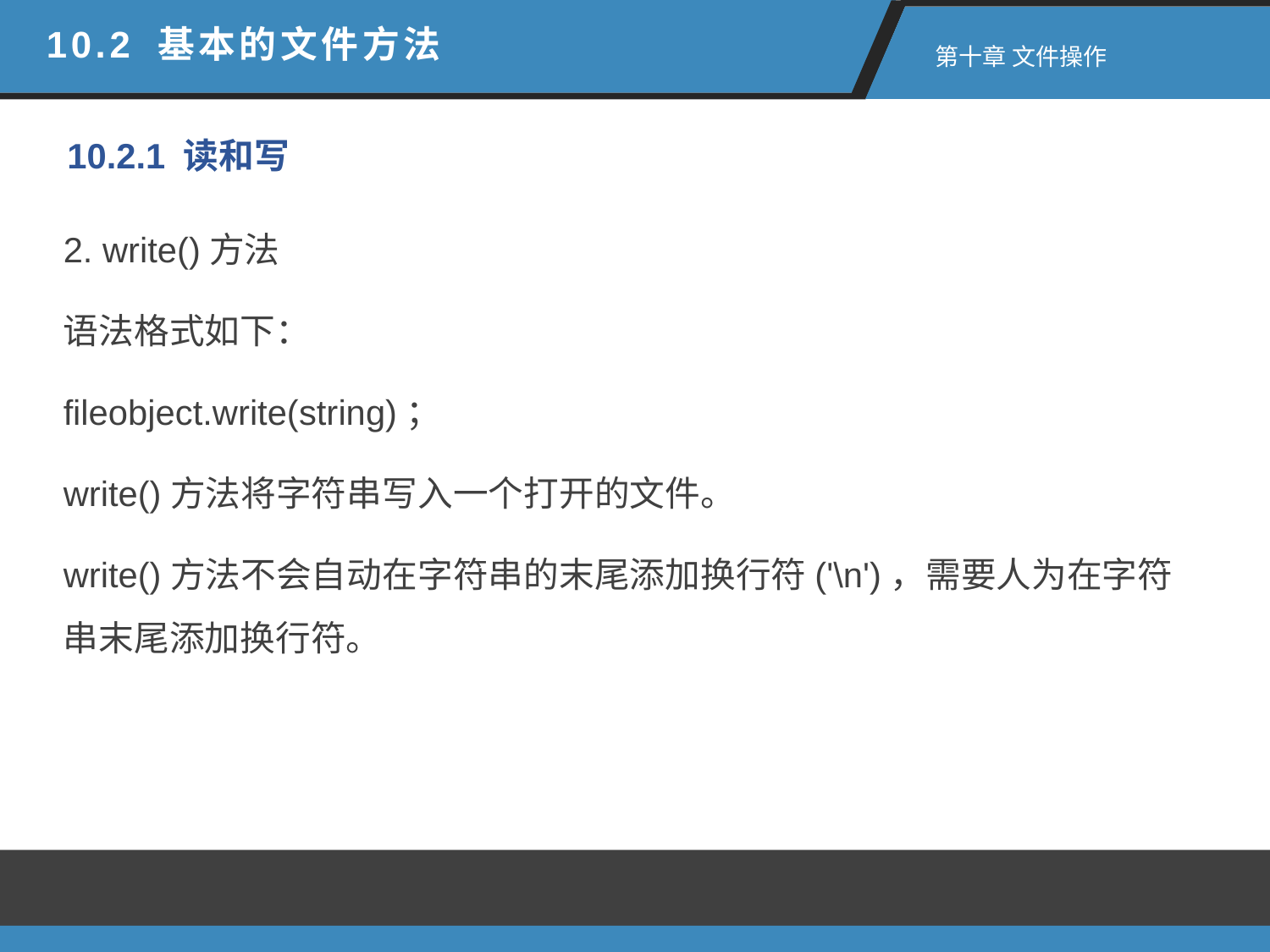

10.2 基本的文件方法
  第十章 文件操作
10.2.1 读和写
2. write()方法
语法格式如下：
fileobject.write(string)；
write()方法将字符串写入一个打开的文件。
write()方法不会自动在字符串的末尾添加换行符('\n')，需要人为在字符串末尾添加换行符。